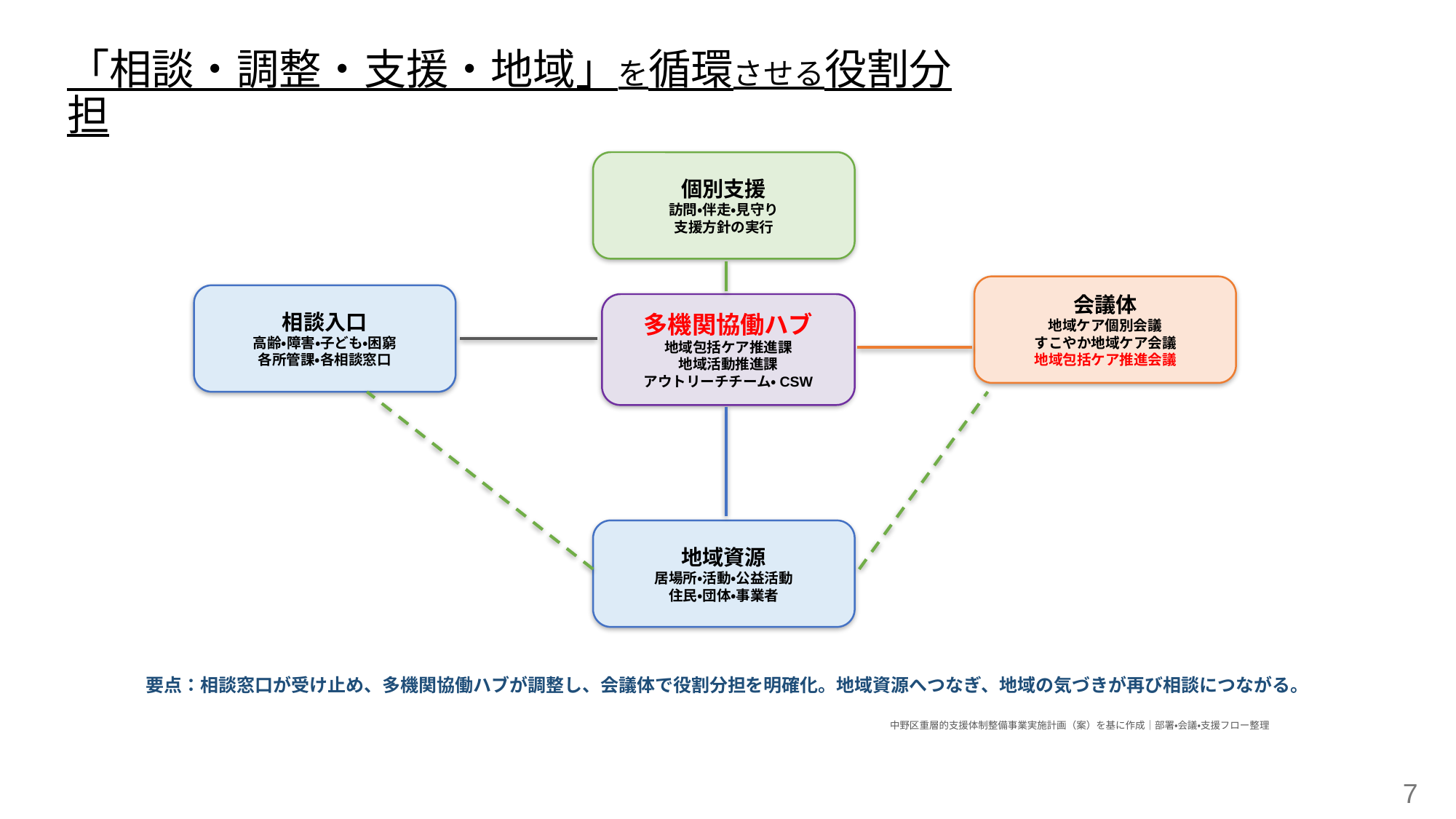

「相談・調整・支援・地域」を循環させる役割分担
個別支援
訪問・伴走・見守り
支援方針の実行
会議体
地域ケア個別会議
すこやか地域ケア会議
地域包括ケア推進会議
相談入口
高齢・障害・子ども・困窮
各所管課・各相談窓口
多機関協働ハブ
地域包括ケア推進課
地域活動推進課
アウトリーチチーム・CSW
地域資源
居場所・活動・公益活動
住民・団体・事業者
要点：相談窓口が受け止め、多機関協働ハブが調整し、会議体で役割分担を明確化。地域資源へつなぎ、地域の気づきが再び相談につながる。
中野区重層的支援体制整備事業実施計画（案）を基に作成｜部署・会議・支援フロー整理
7